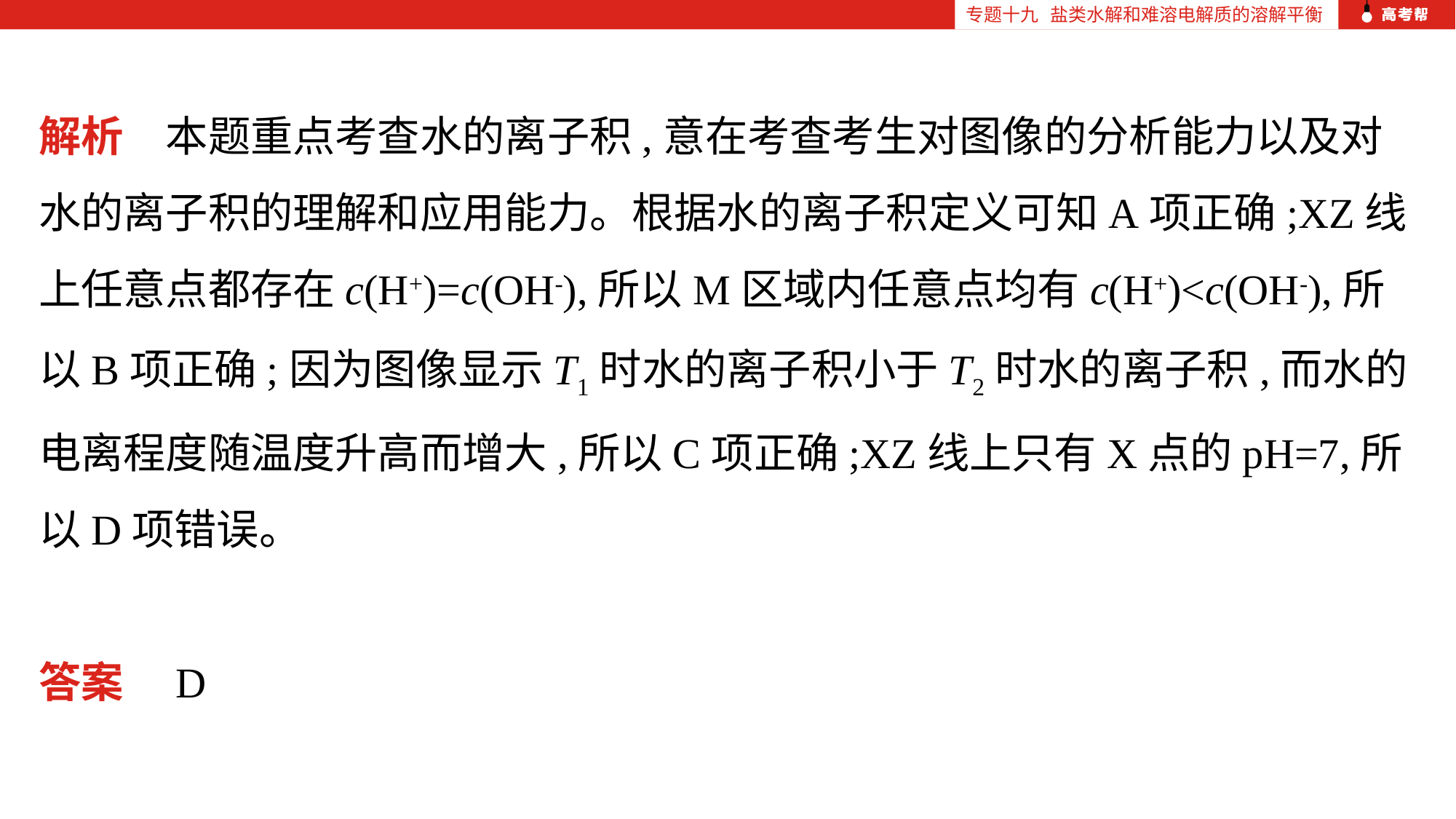

专题十九   盐类水解和难溶电解质的溶解平衡

解析　本题重点考查水的离子积,意在考查考生对图像的分析能力以及对水的离子积的理解和应用能力。根据水的离子积定义可知A项正确;XZ线上任意点都存在c(H+)=c(OH-),所以M区域内任意点均有c(H+)<c(OH-),所以B项正确;因为图像显示T1时水的离子积小于T2时水的离子积,而水的电离程度随温度升高而增大,所以C项正确;XZ线上只有X点的pH=7,所以D项错误。

答案　D